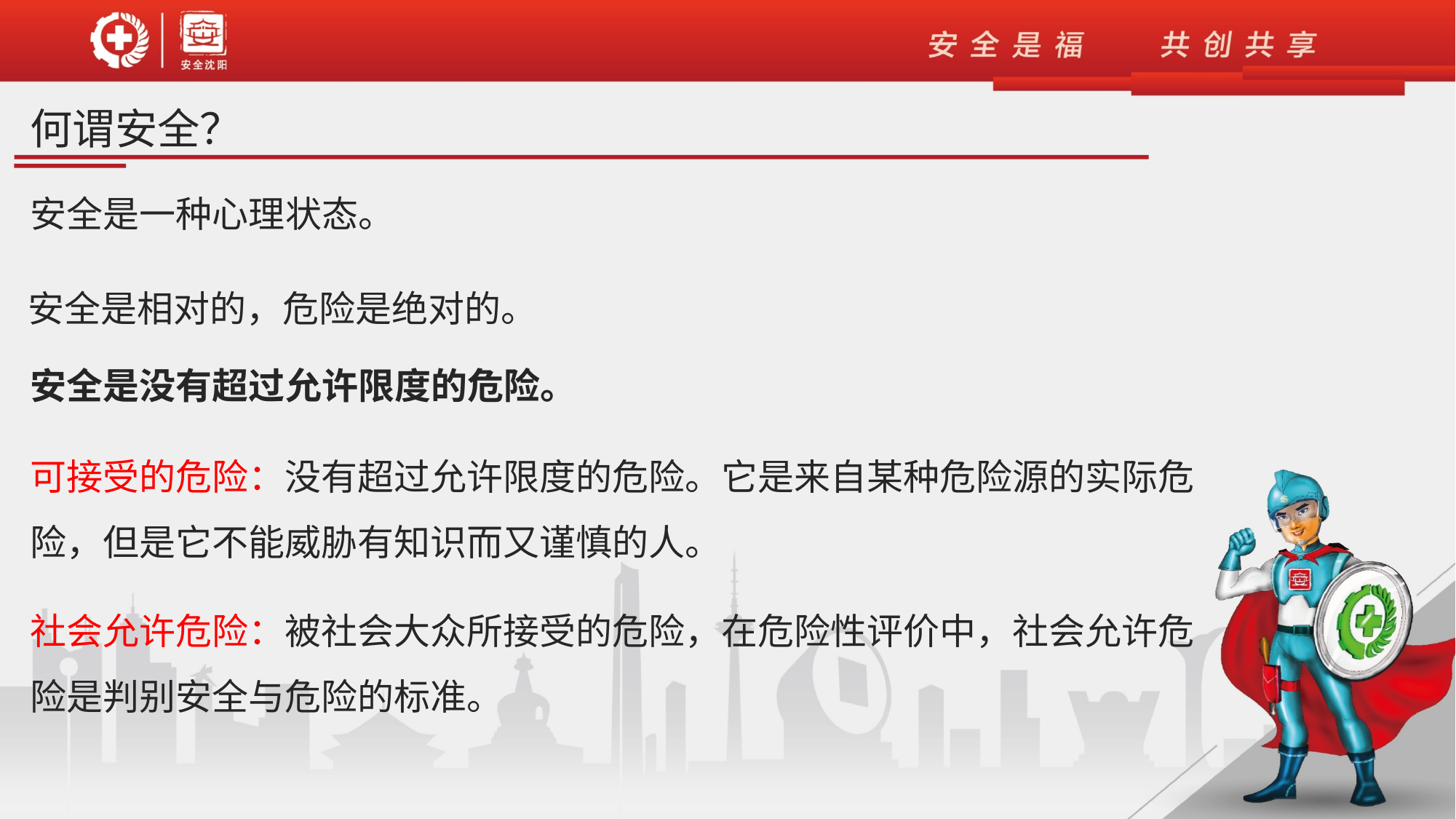

何谓安全？

安全是一种心理状态。
安全是相对的，危险是绝对的。
安全是没有超过允许限度的危险。
可接受的危险：没有超过允许限度的危险。它是来自某种危险源的实际危险，但是它不能威胁有知识而又谨慎的人。
社会允许危险：被社会大众所接受的危险，在危险性评价中，社会允许危险是判别安全与危险的标准。